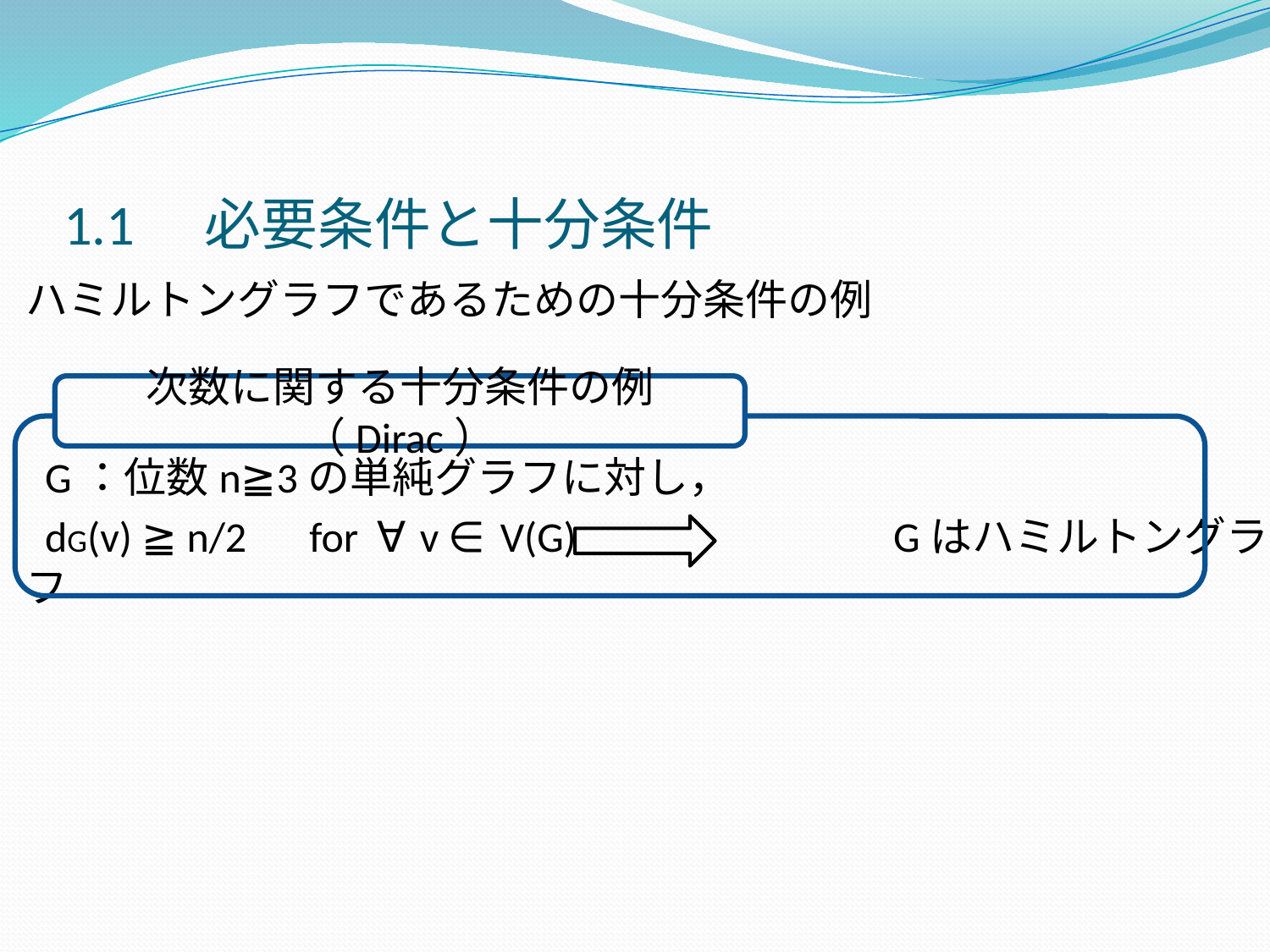

1.1　必要条件と十分条件
ハミルトングラフであるための十分条件の例

  G：位数n≧3の単純グラフに対し，
  dG(v) ≧ n/2　for  ∀v ∈ V(G)　　　　　　　Gはハミルトングラフ

次数に関する十分条件の例（Dirac）